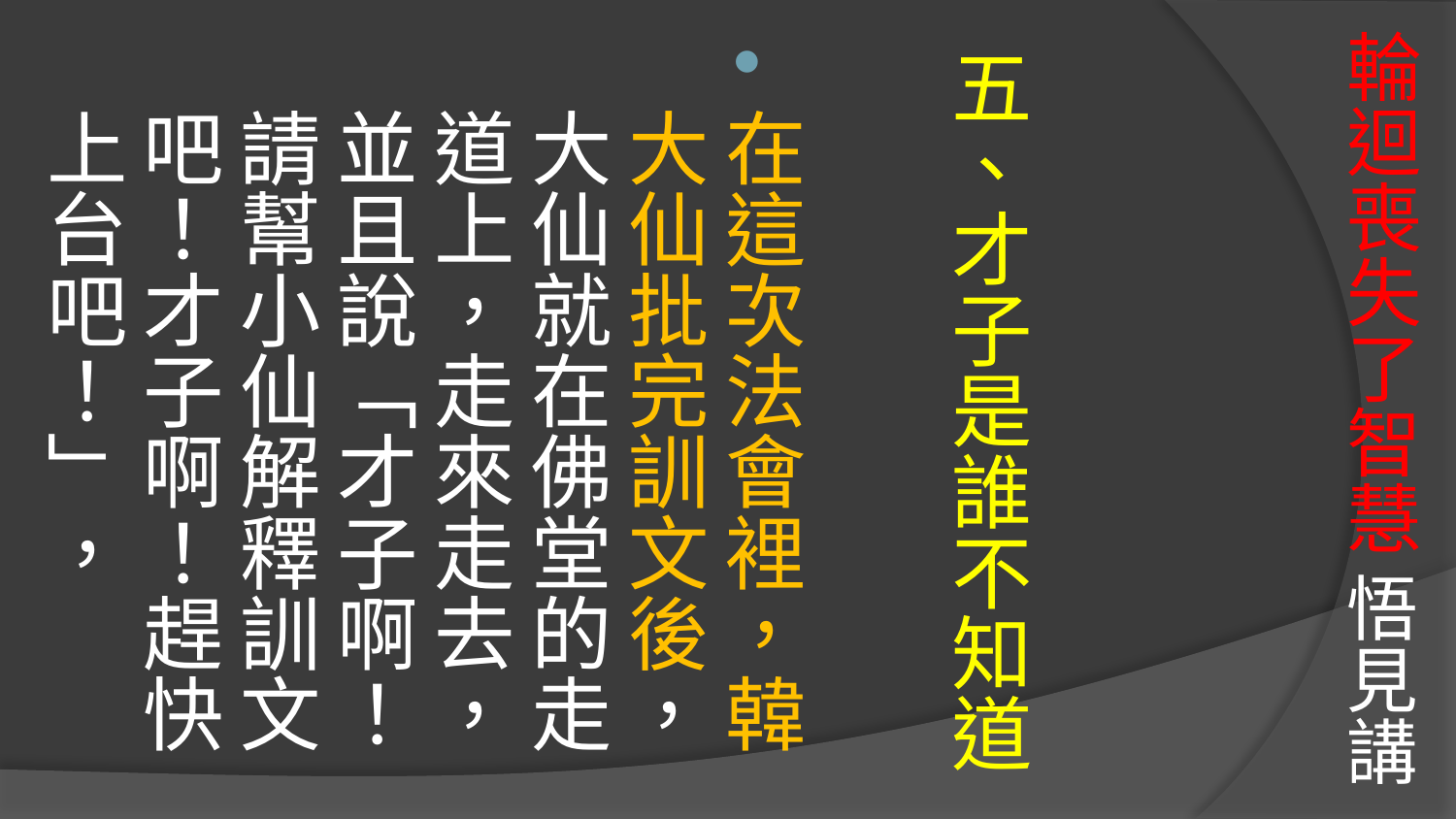

# 輪迴喪失了智慧 悟見講
五、才子是誰不知道

在這次法會裡，韓大仙批完訓文後，大仙就在佛堂的走道上，走來走去，並且說「才子啊！請幫小仙解釋訓文吧！才子啊！趕快上台吧！」，